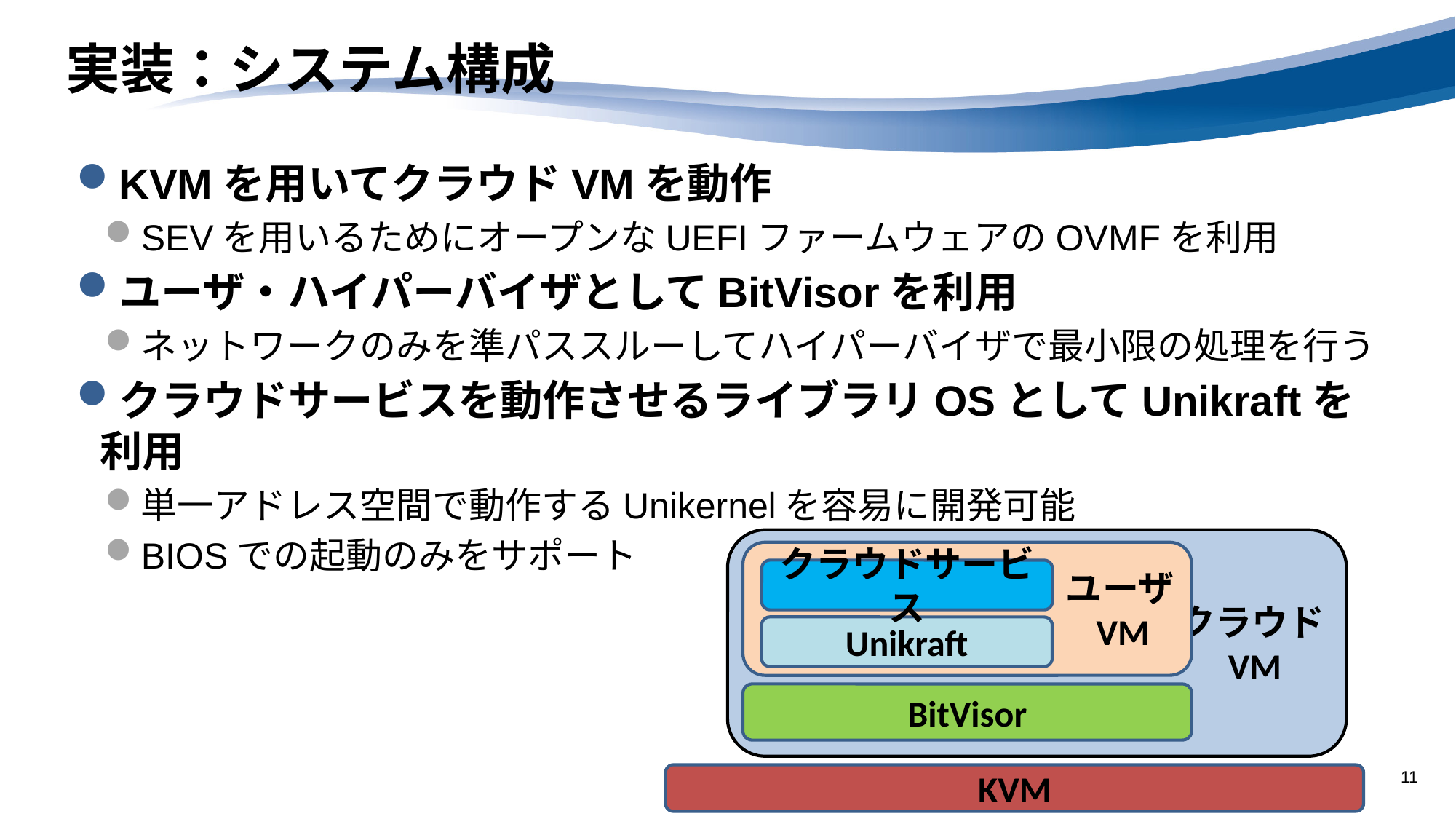

# 実装：システム構成
KVMを用いてクラウドVMを動作
SEVを用いるためにオープンなUEFIファームウェアのOVMFを利用
ユーザ・ハイパーバイザとしてBitVisorを利用
ネットワークのみを準パススルーしてハイパーバイザで最小限の処理を行う
クラウドサービスを動作させるライブラリOSとしてUnikraftを利用
単一アドレス空間で動作するUnikernelを容易に開発可能
BIOSでの起動のみをサポート

クラウド
VM

ユーザ
VM
クラウドサービス
Unikraft
BitVisor
KVM
11